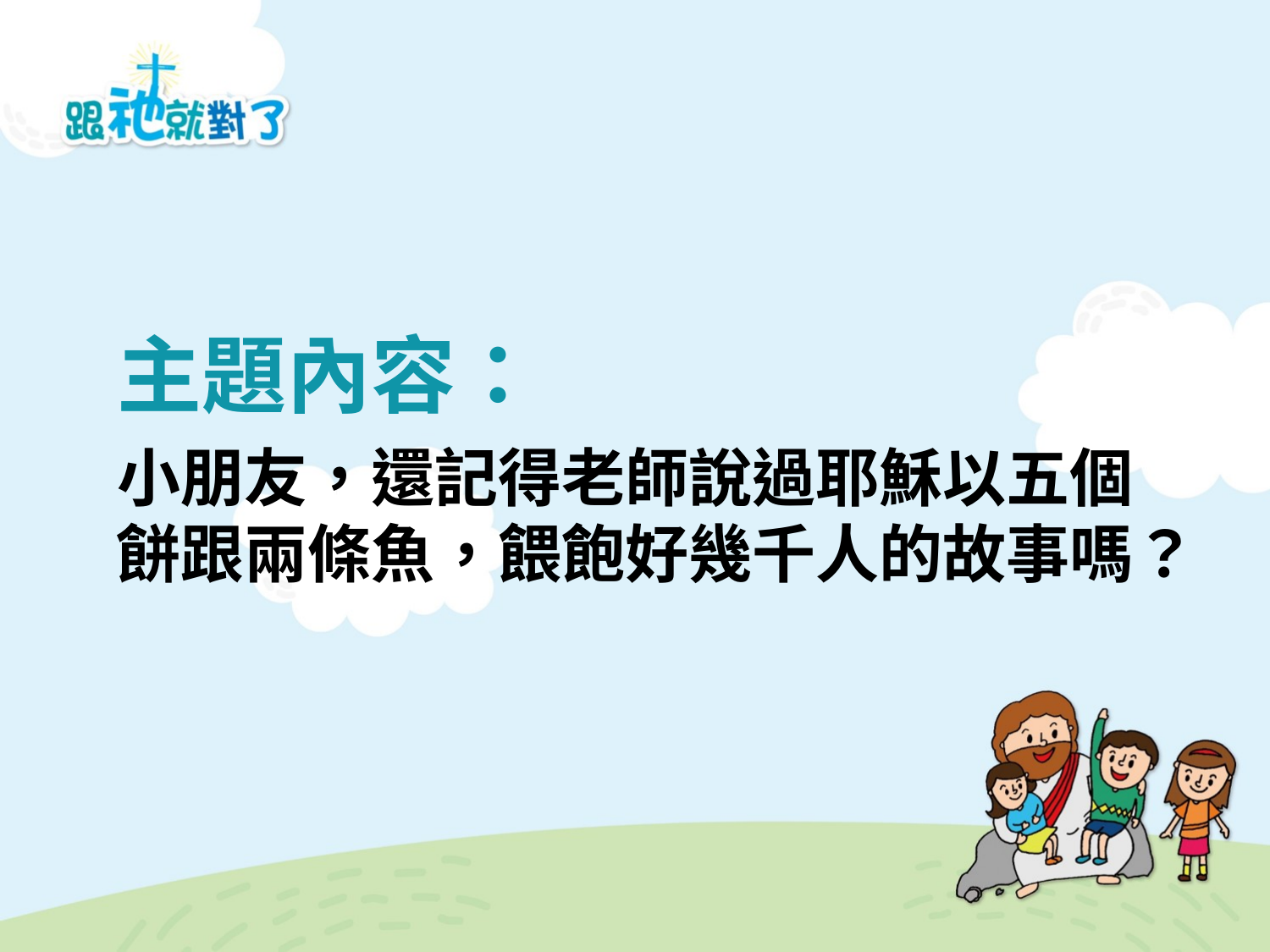

主題內容：
小朋友，還記得老師說過耶穌以五個餅跟兩條魚，餵飽好幾千人的故事嗎？